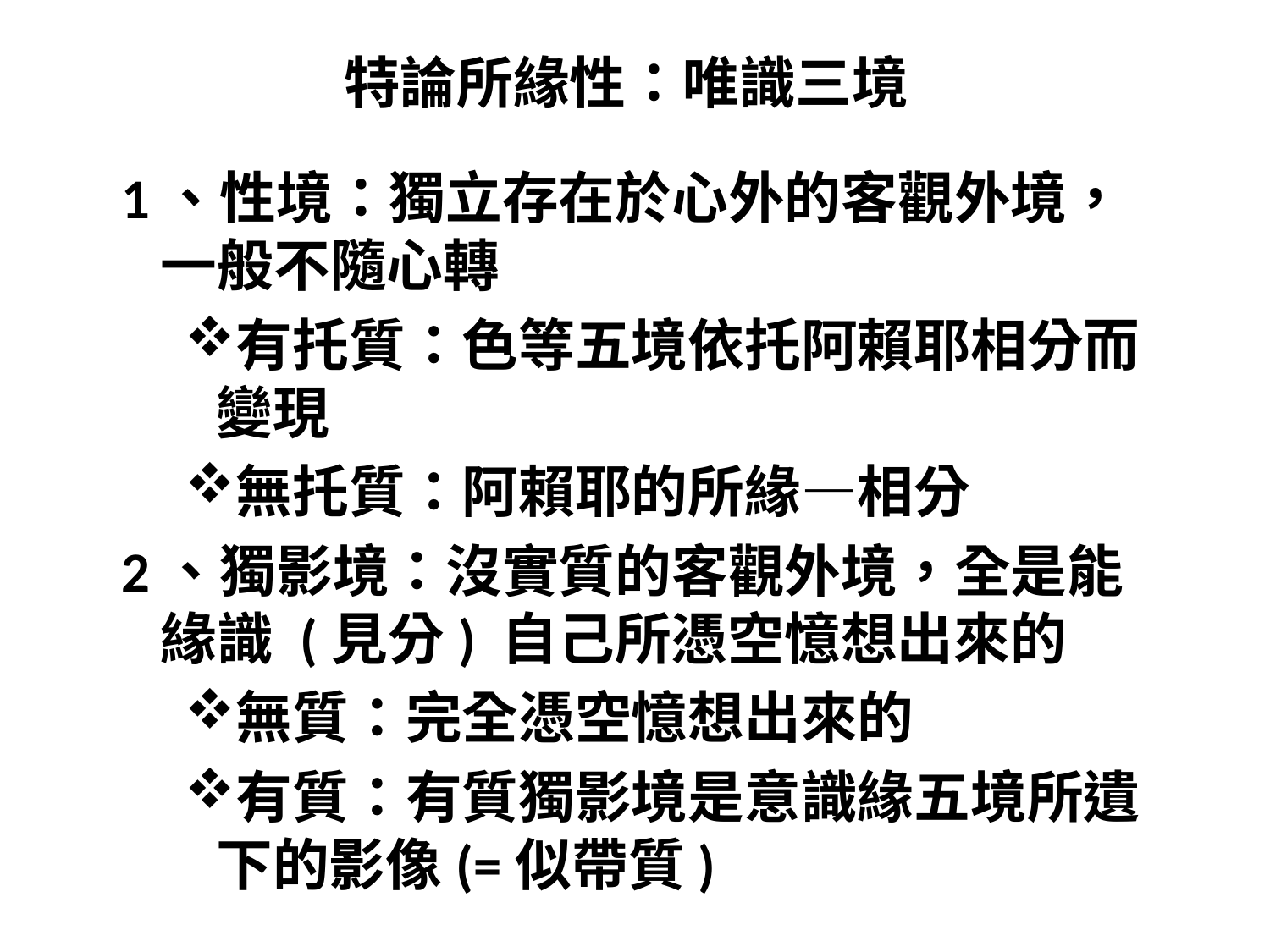

# 特論所緣性：唯識三境
1、性境：獨立存在於心外的客觀外境，一般不隨心轉
有托質：色等五境依托阿賴耶相分而變現
無托質：阿賴耶的所緣—相分
2、獨影境：沒實質的客觀外境，全是能緣識 (見分) 自己所憑空憶想出來的
無質：完全憑空憶想出來的
有質：有質獨影境是意識緣五境所遺下的影像(=似帶質)